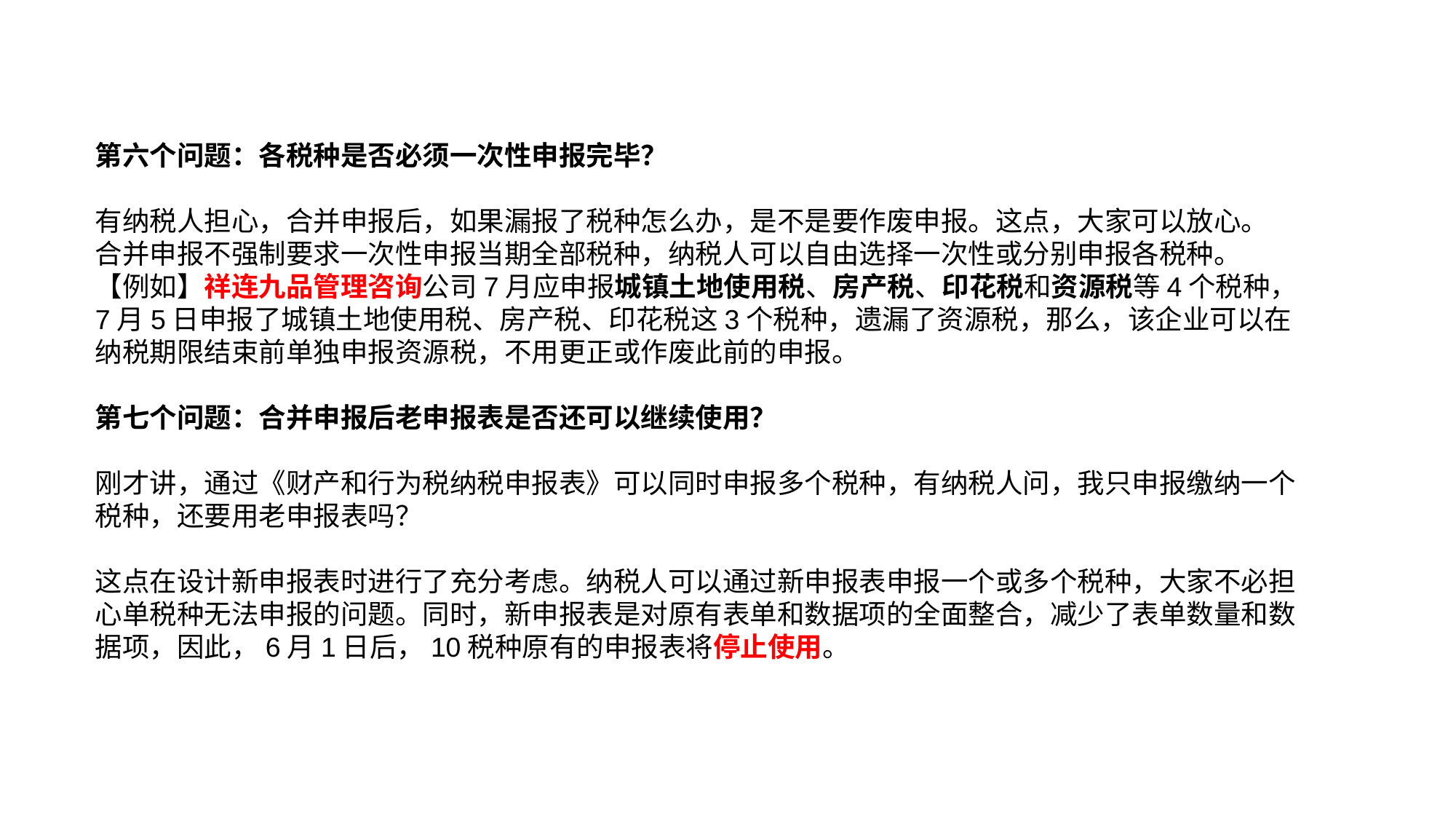

第六个问题：各税种是否必须一次性申报完毕？

有纳税人担心，合并申报后，如果漏报了税种怎么办，是不是要作废申报。这点，大家可以放心。
合并申报不强制要求一次性申报当期全部税种，纳税人可以自由选择一次性或分别申报各税种。
【例如】祥连九品管理咨询公司7月应申报城镇土地使用税、房产税、印花税和资源税等4个税种，7月5日申报了城镇土地使用税、房产税、印花税这3个税种，遗漏了资源税，那么，该企业可以在纳税期限结束前单独申报资源税，不用更正或作废此前的申报。

第七个问题：合并申报后老申报表是否还可以继续使用？

刚才讲，通过《财产和行为税纳税申报表》可以同时申报多个税种，有纳税人问，我只申报缴纳一个税种，还要用老申报表吗？

这点在设计新申报表时进行了充分考虑。纳税人可以通过新申报表申报一个或多个税种，大家不必担心单税种无法申报的问题。同时，新申报表是对原有表单和数据项的全面整合，减少了表单数量和数据项，因此，6月1日后，10税种原有的申报表将停止使用。